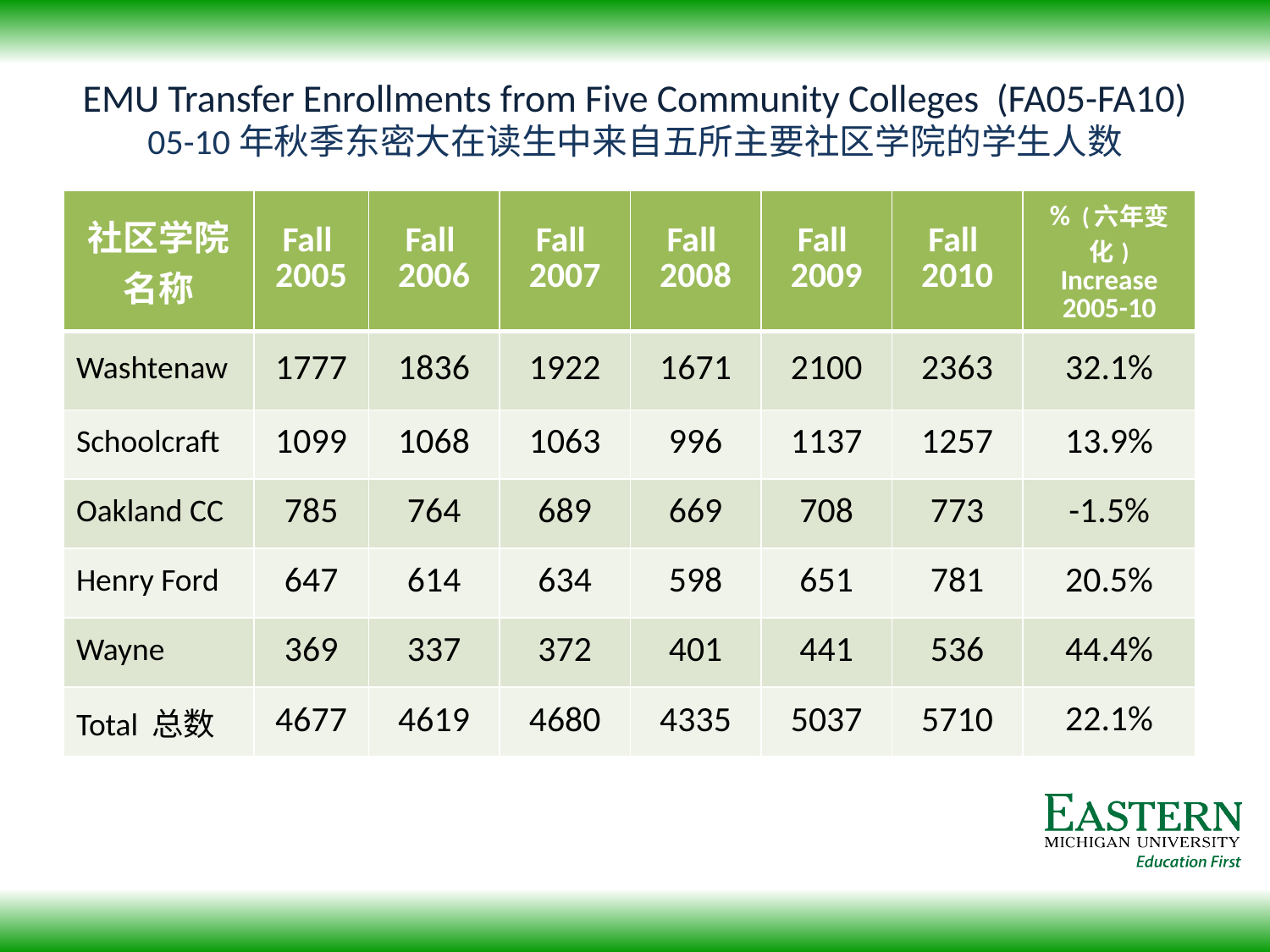

# EMU Transfer Enrollments from Five Community Colleges  (FA05-FA10) 05-10年秋季东密大在读生中来自五所主要社区学院的学生人数
| 社区学院 名称 | Fall 2005 | Fall 2006 | Fall 2007 | Fall 2008 | Fall 2009 | Fall 2010 | % (六年变化) Increase 2005-10 |
| --- | --- | --- | --- | --- | --- | --- | --- |
| Washtenaw | 1777 | 1836 | 1922 | 1671 | 2100 | 2363 | 32.1% |
| Schoolcraft | 1099 | 1068 | 1063 | 996 | 1137 | 1257 | 13.9% |
| Oakland CC | 785 | 764 | 689 | 669 | 708 | 773 | -1.5% |
| Henry Ford | 647 | 614 | 634 | 598 | 651 | 781 | 20.5% |
| Wayne | 369 | 337 | 372 | 401 | 441 | 536 | 44.4% |
| Total 总数 | 4677 | 4619 | 4680 | 4335 | 5037 | 5710 | 22.1% |